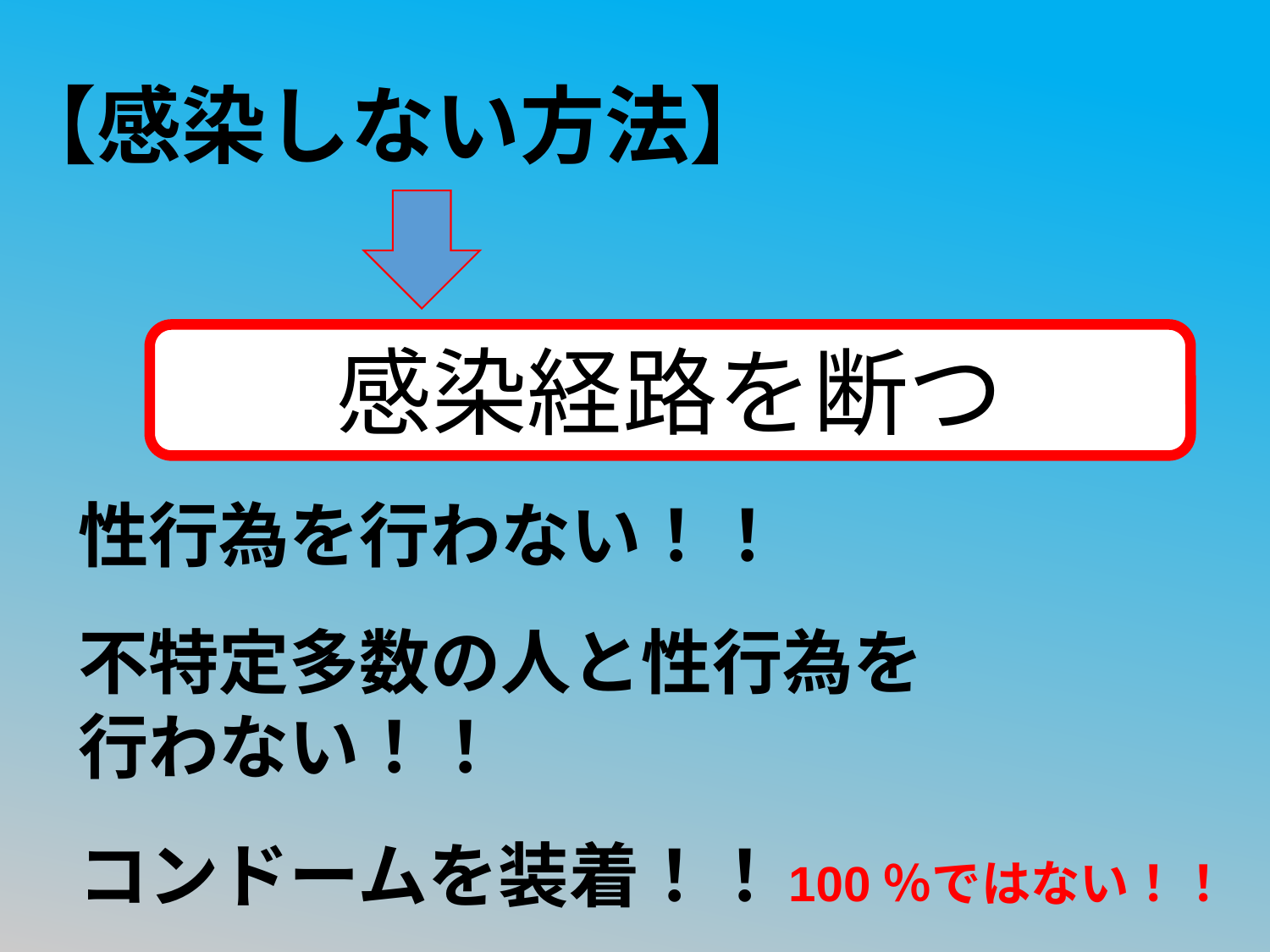

【感染しない方法】

感染経路を断つ
性行為を行わない！！
不特定多数の人と性行為を
行わない！！
コンドームを装着！！
100％ではない！！